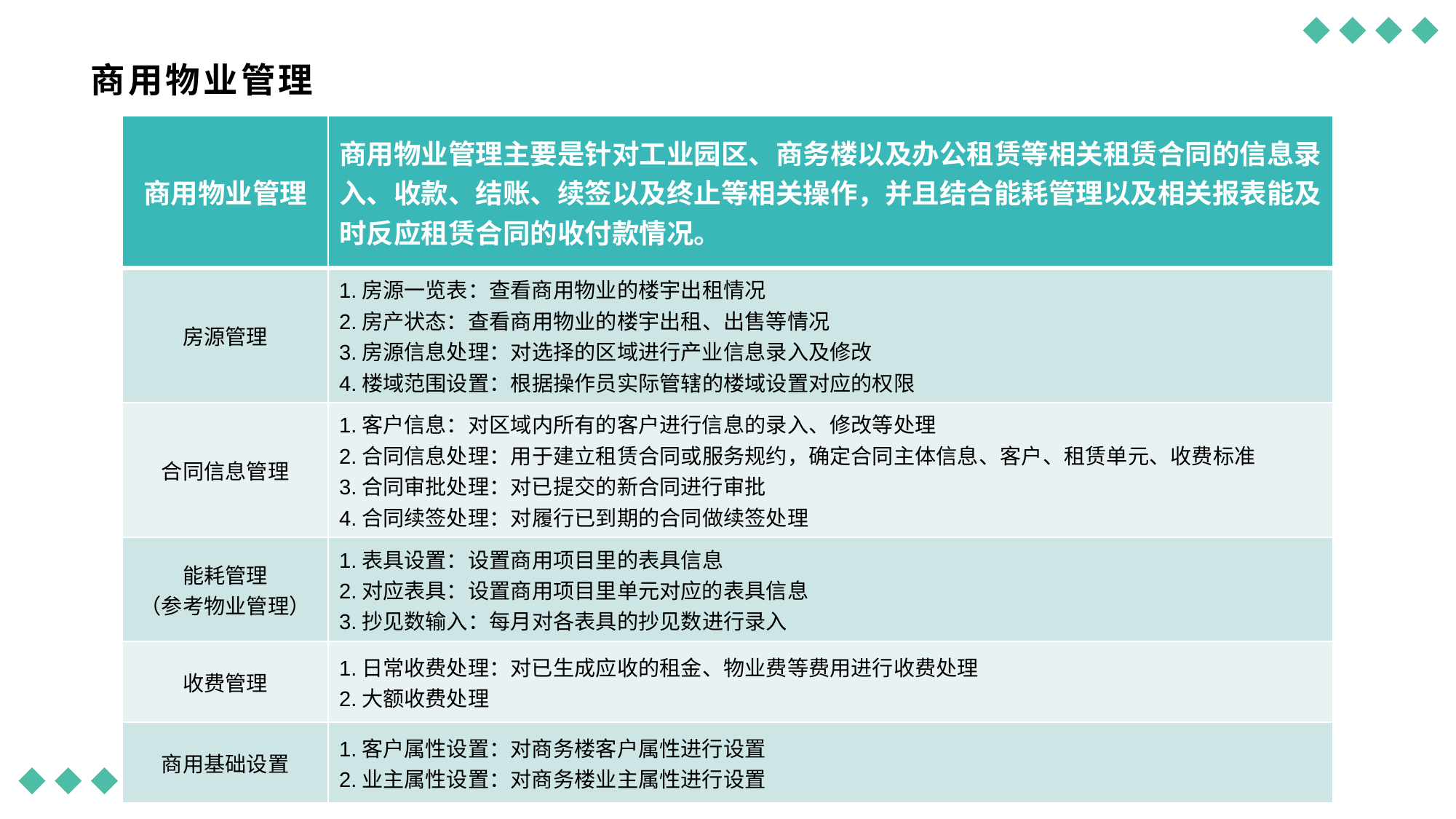

# 商用物业管理
| 商用物业管理 | 商用物业管理主要是针对工业园区、商务楼以及办公租赁等相关租赁合同的信息录入、收款、结账、续签以及终止等相关操作，并且结合能耗管理以及相关报表能及时反应租赁合同的收付款情况。 |
| --- | --- |
| 房源管理 | 1.房源一览表：查看商用物业的楼宇出租情况 2.房产状态：查看商用物业的楼宇出租、出售等情况 3.房源信息处理：对选择的区域进行产业信息录入及修改 4.楼域范围设置：根据操作员实际管辖的楼域设置对应的权限 |
| 合同信息管理 | 1.客户信息：对区域内所有的客户进行信息的录入、修改等处理 2.合同信息处理：用于建立租赁合同或服务规约，确定合同主体信息、客户、租赁单元、收费标准 3.合同审批处理：对已提交的新合同进行审批 4.合同续签处理：对履行已到期的合同做续签处理 |
| 能耗管理 （参考物业管理） | 1.表具设置：设置商用项目里的表具信息 2.对应表具：设置商用项目里单元对应的表具信息 3.抄见数输入：每月对各表具的抄见数进行录入 |
| 收费管理 | 1.日常收费处理：对已生成应收的租金、物业费等费用进行收费处理 2.大额收费处理 |
| 商用基础设置 | 1.客户属性设置：对商务楼客户属性进行设置 2.业主属性设置：对商务楼业主属性进行设置 |